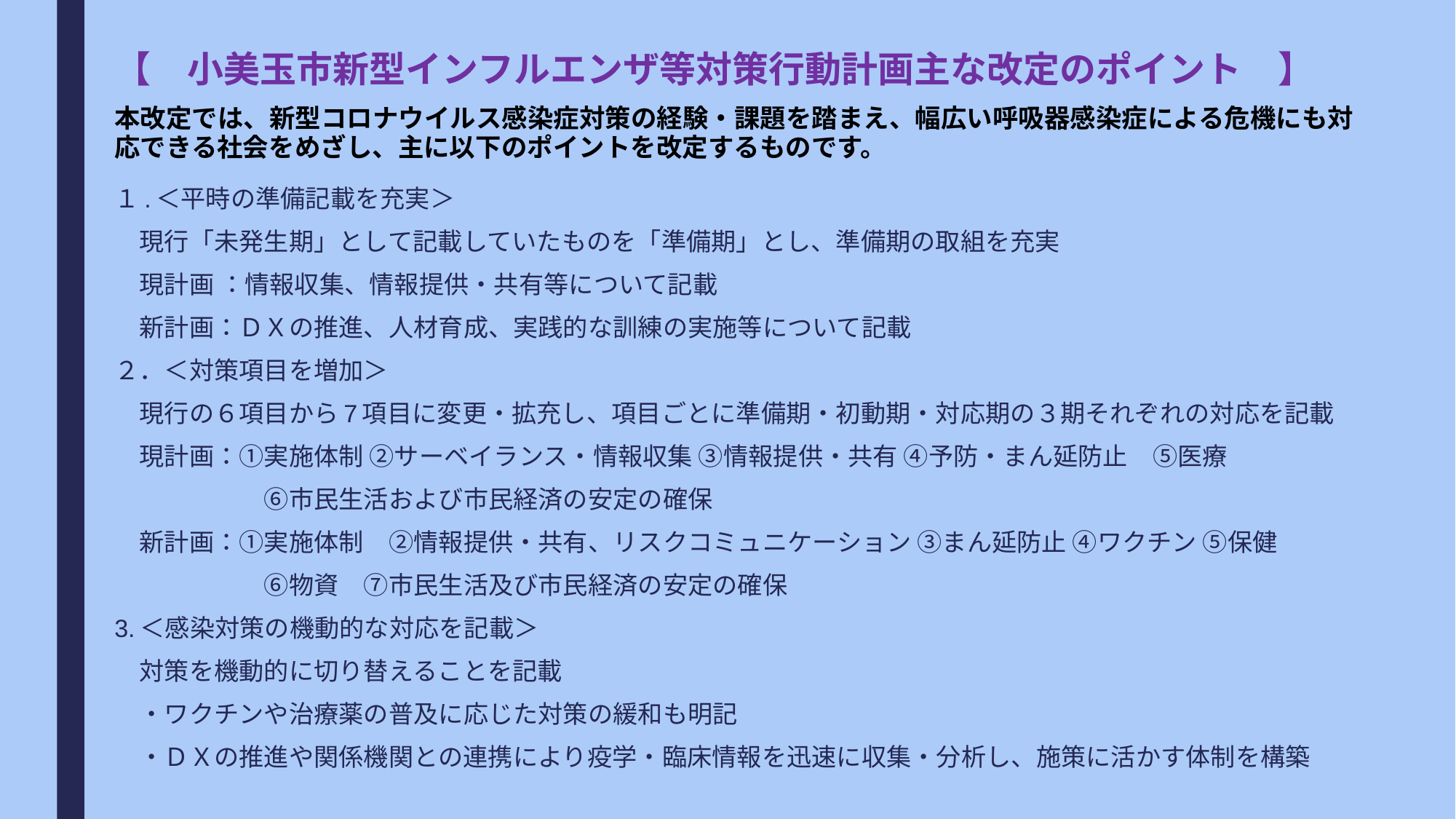

# 【　小美玉市新型インフルエンザ等対策行動計画主な改定のポイント　】 本改定では、新型コロナウイルス感染症対策の経験・課題を踏まえ、幅広い呼吸器感染症による危機にも対応できる社会をめざし、主に以下のポイントを改定するものです。
１.＜平時の準備記載を充実＞
　現行「未発生期」として記載していたものを「準備期」とし、準備期の取組を充実
　現計画 ：情報収集、情報提供・共有等について記載
　新計画：ＤＸの推進、人材育成、実践的な訓練の実施等について記載
２．＜対策項目を増加＞
　現行の６項目から7項目に変更・拡充し、項目ごとに準備期・初動期・対応期の３期それぞれの対応を記載
　現計画：①実施体制 ②サーベイランス・情報収集 ③情報提供・共有 ④予防・まん延防止　⑤医療
　　　　　　⑥市民生活および市民経済の安定の確保
　新計画：①実施体制　②情報提供・共有、リスクコミュニケーション ③まん延防止 ④ワクチン ⑤保健
　　　　　　⑥物資　⑦市民生活及び市民経済の安定の確保
3.＜感染対策の機動的な対応を記載＞
　対策を機動的に切り替えることを記載
　・ワクチンや治療薬の普及に応じた対策の緩和も明記
　・ＤＸの推進や関係機関との連携により疫学・臨床情報を迅速に収集・分析し、施策に活かす体制を構築